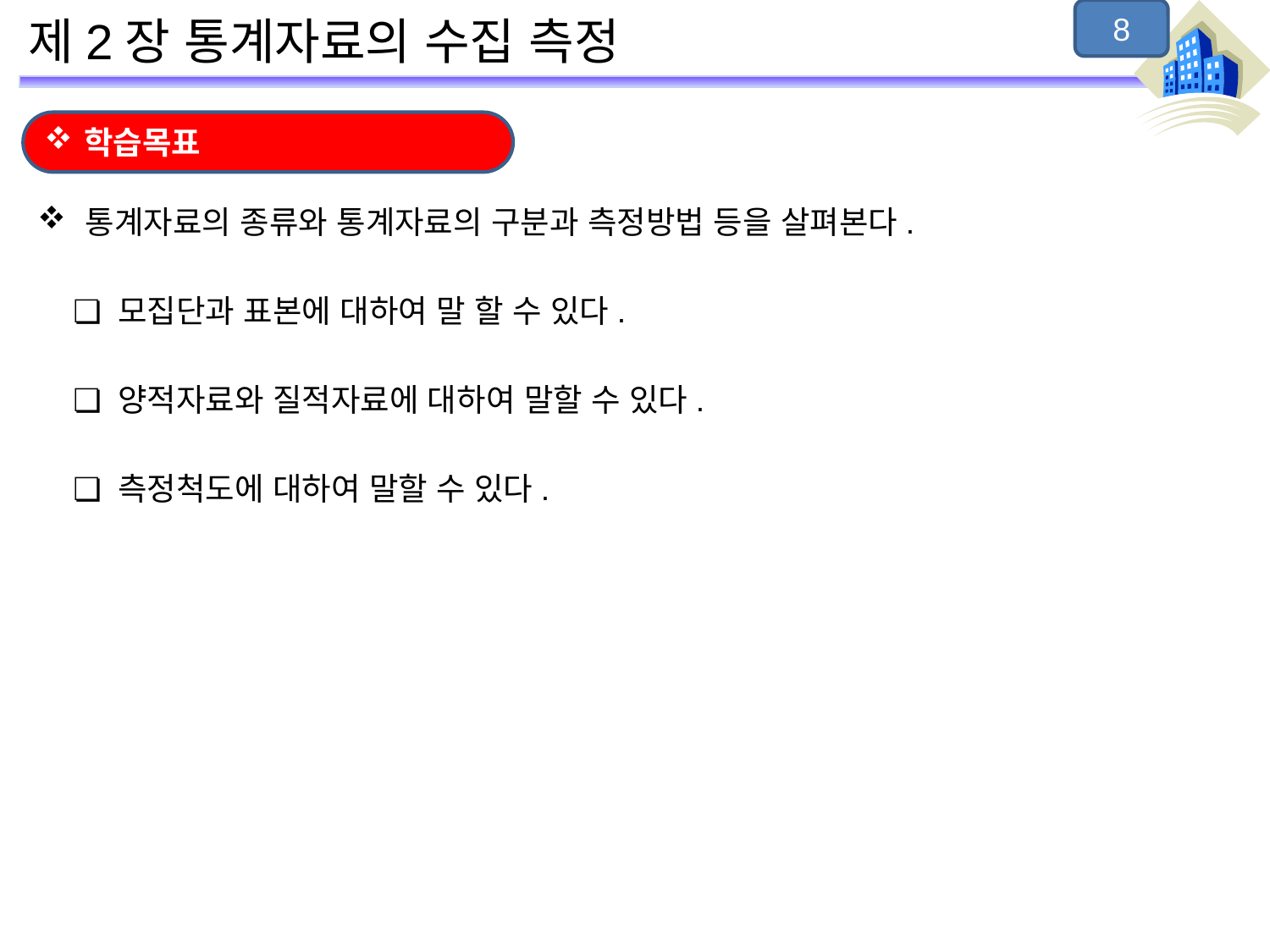

8
# 제2장 통계자료의 수집 측정
학습목표
통계자료의 종류와 통계자료의 구분과 측정방법 등을 살펴본다.

    ❏ 모집단과 표본에 대하여 말 할 수 있다.

    ❏ 양적자료와 질적자료에 대하여 말할 수 있다.

    ❏ 측정척도에 대하여 말할 수 있다.